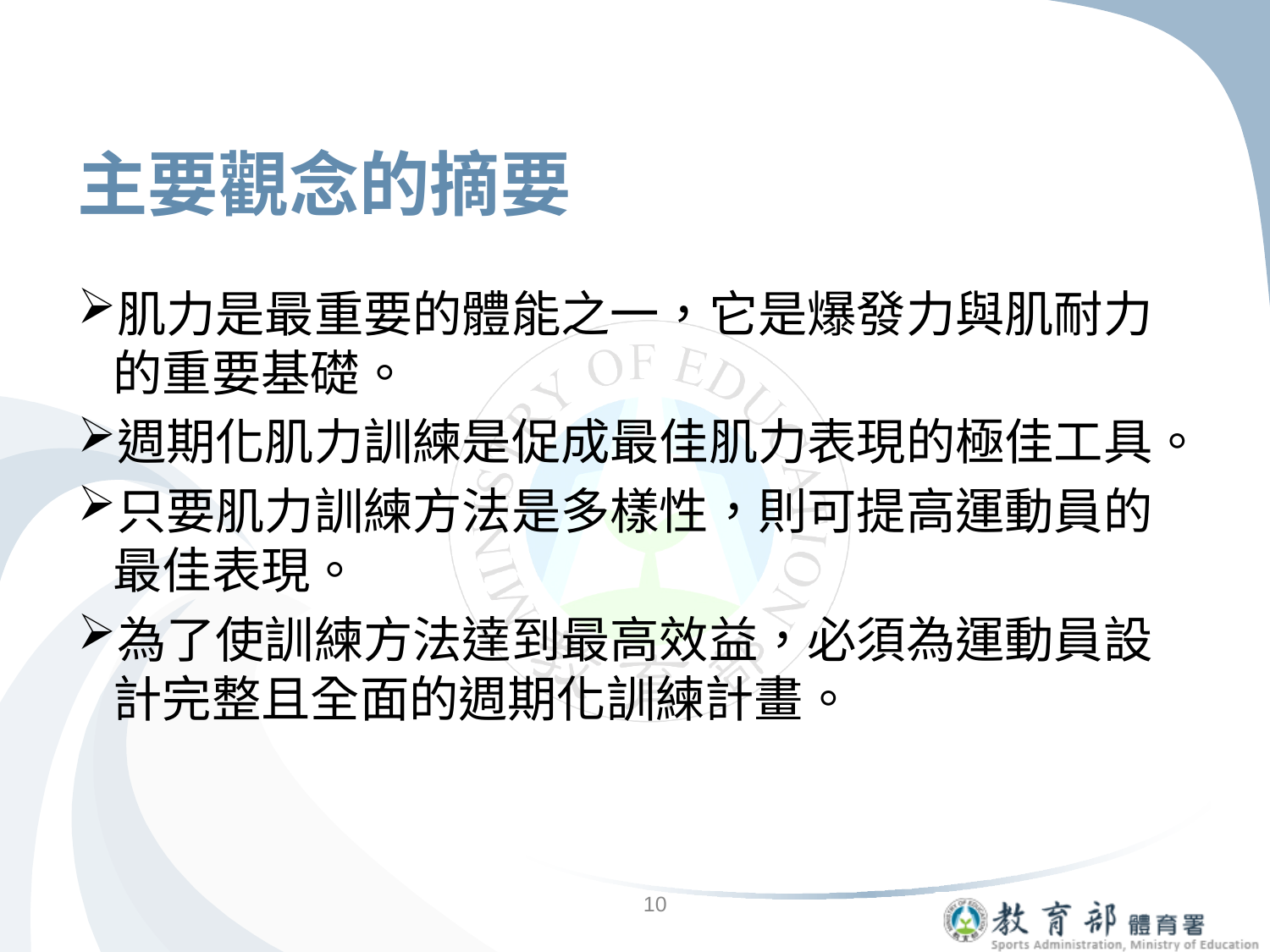

# 主要觀念的摘要
肌力是最重要的體能之一，它是爆發力與肌耐力的重要基礎。
週期化肌力訓練是促成最佳肌力表現的極佳工具。
只要肌力訓練方法是多樣性，則可提高運動員的最佳表現。
為了使訓練方法達到最高效益，必須為運動員設計完整且全面的週期化訓練計畫。

10